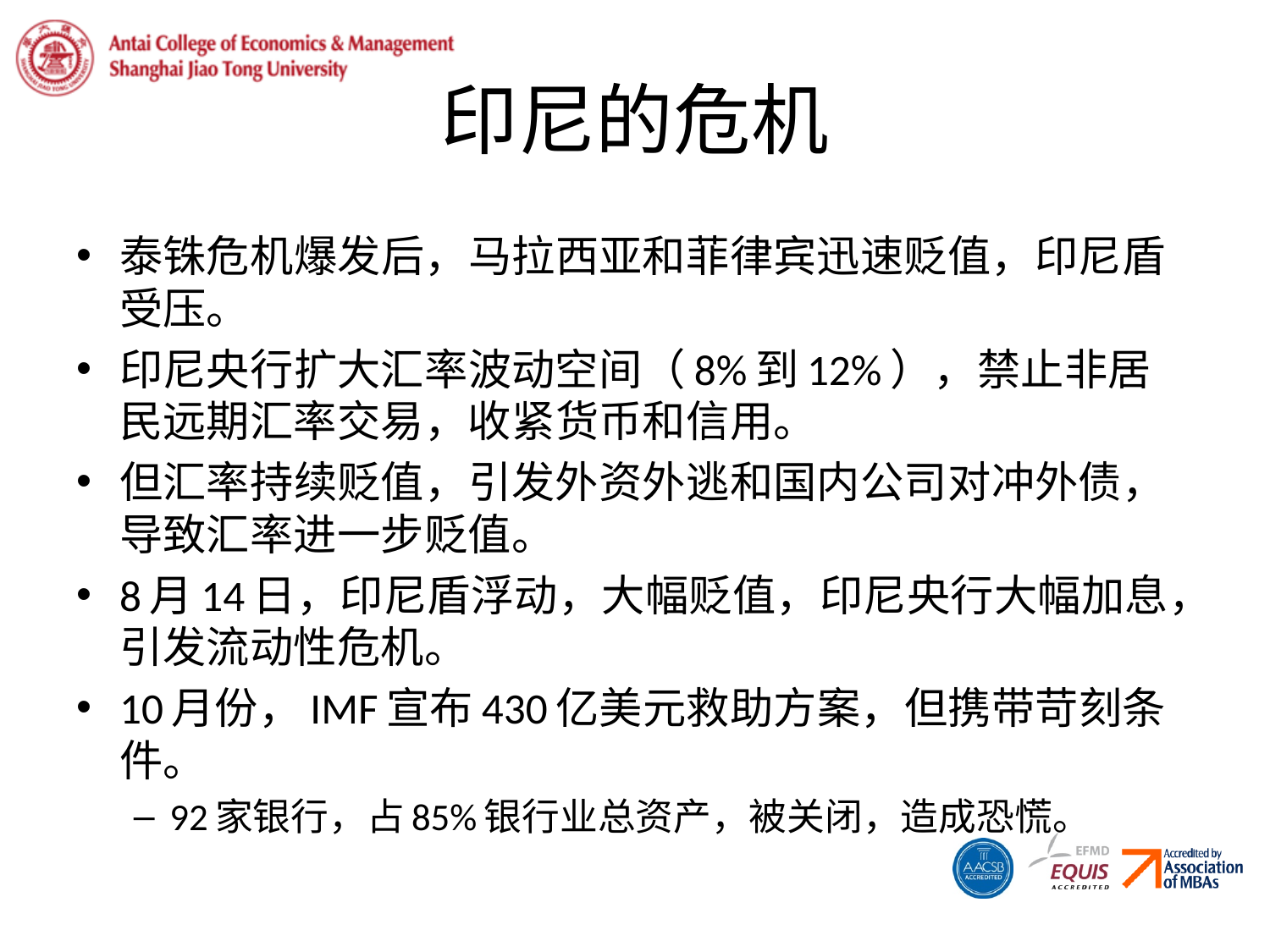

# 印尼的危机
泰铢危机爆发后，马拉西亚和菲律宾迅速贬值，印尼盾受压。
印尼央行扩大汇率波动空间（8%到12%），禁止非居民远期汇率交易，收紧货币和信用。
但汇率持续贬值，引发外资外逃和国内公司对冲外债，导致汇率进一步贬值。
8月14日，印尼盾浮动，大幅贬值，印尼央行大幅加息，引发流动性危机。
10月份，IMF宣布430亿美元救助方案，但携带苛刻条件。
92家银行，占85%银行业总资产，被关闭，造成恐慌。